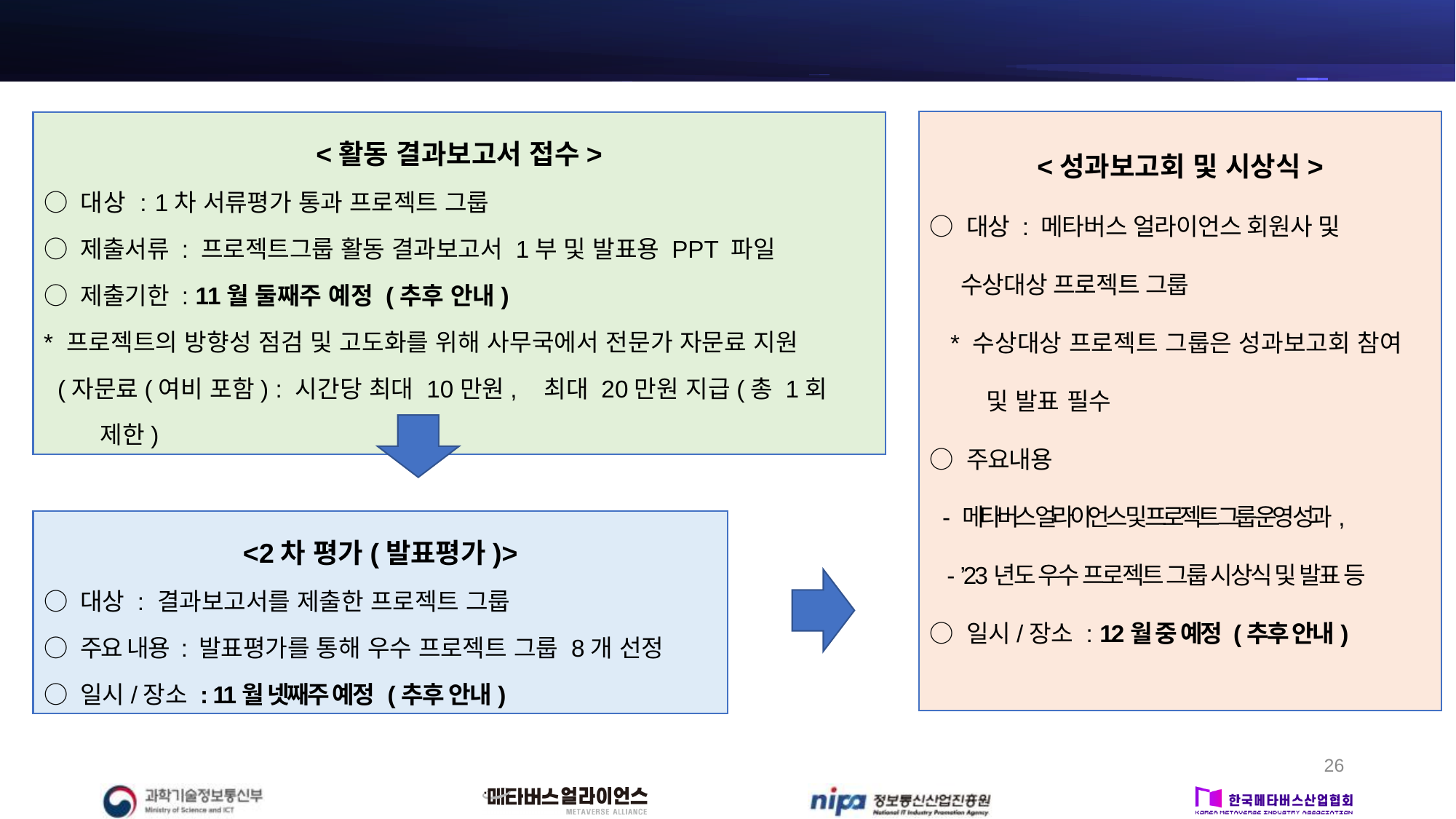

4. 향후 계획
<성과보고회 및 시상식>
○ 대상 : 메타버스 얼라이언스 회원사 및
    수상대상 프로젝트 그룹
   * 수상대상 프로젝트 그룹은 성과보고회 참여 및 발표 필수
○ 주요내용
  - 메타버스 얼라이언스 및 프로젝트 그룹 운영 성과,
   - ’23년도 우수 프로젝트 그룹 시상식 및 발표 등
○ 일시/장소 : 12월 중 예정 (추후 안내)

<활동 결과보고서 접수>
○ 대상 : 1차 서류평가 통과 프로젝트 그룹
○ 제출서류 : 프로젝트그룹 활동 결과보고서 1부 및 발표용 PPT 파일
○ 제출기한 : 11월 둘째주 예정 (추후 안내)
* 프로젝트의 방향성 점검 및 고도화를 위해 사무국에서 전문가 자문료 지원
  (자문료(여비 포함) : 시간당 최대 10만원,   최대 20만원 지급(총 1회 제한)

<2차 평가(발표평가)>
○ 대상 : 결과보고서를 제출한 프로젝트 그룹
○ 주요 내용 : 발표평가를 통해 우수 프로젝트 그룹 8개 선정
○ 일시/장소 : 11월 넷째주 예정 (추후 안내)

26